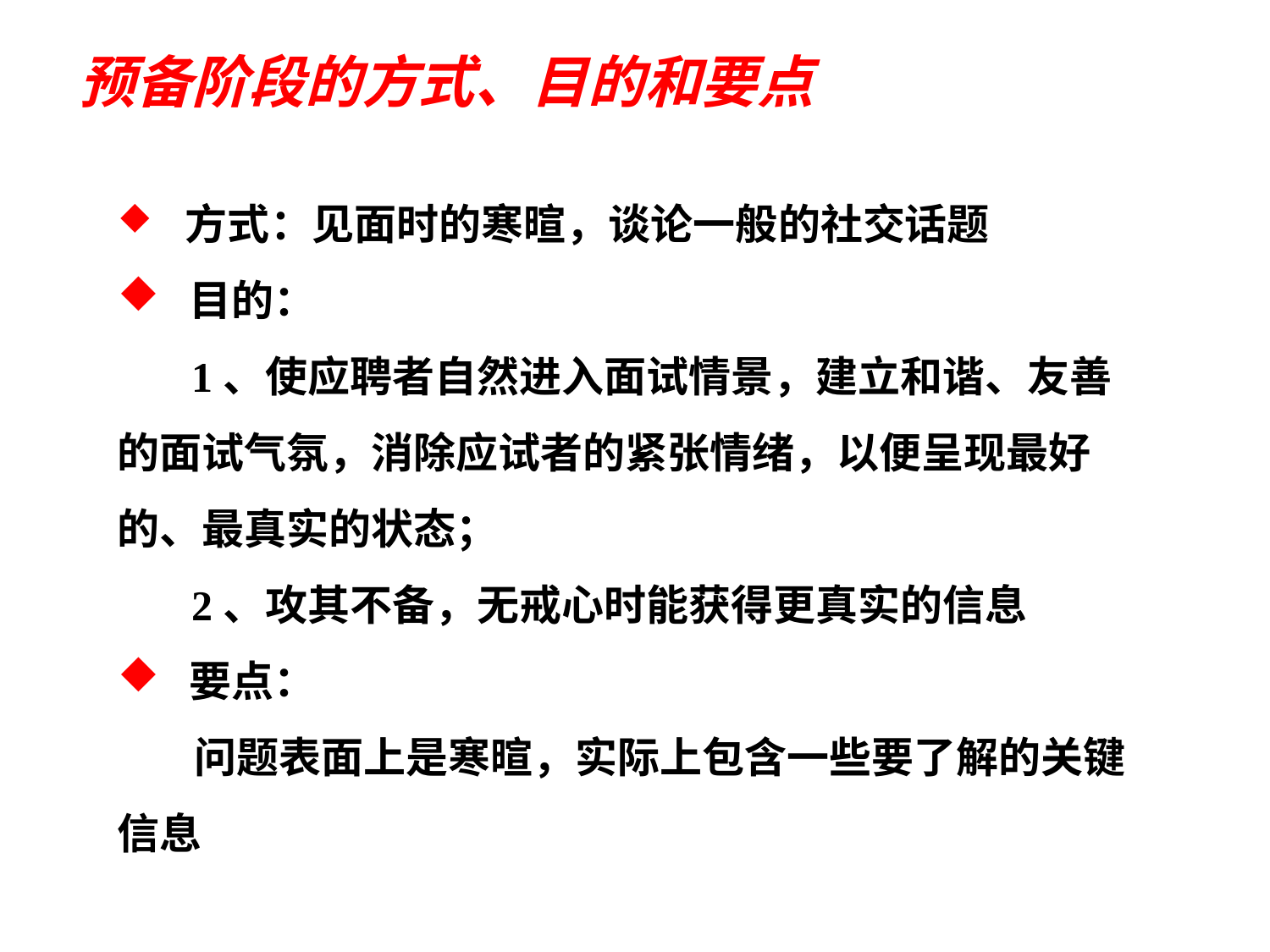

预备阶段的方式、目的和要点
   方式：见面时的寒暄，谈论一般的社交话题
  目的：
       1、使应聘者自然进入面试情景，建立和谐、友善的面试气氛，消除应试者的紧张情绪，以便呈现最好的、最真实的状态；
       2、攻其不备，无戒心时能获得更真实的信息
  要点：
       问题表面上是寒暄，实际上包含一些要了解的关键信息